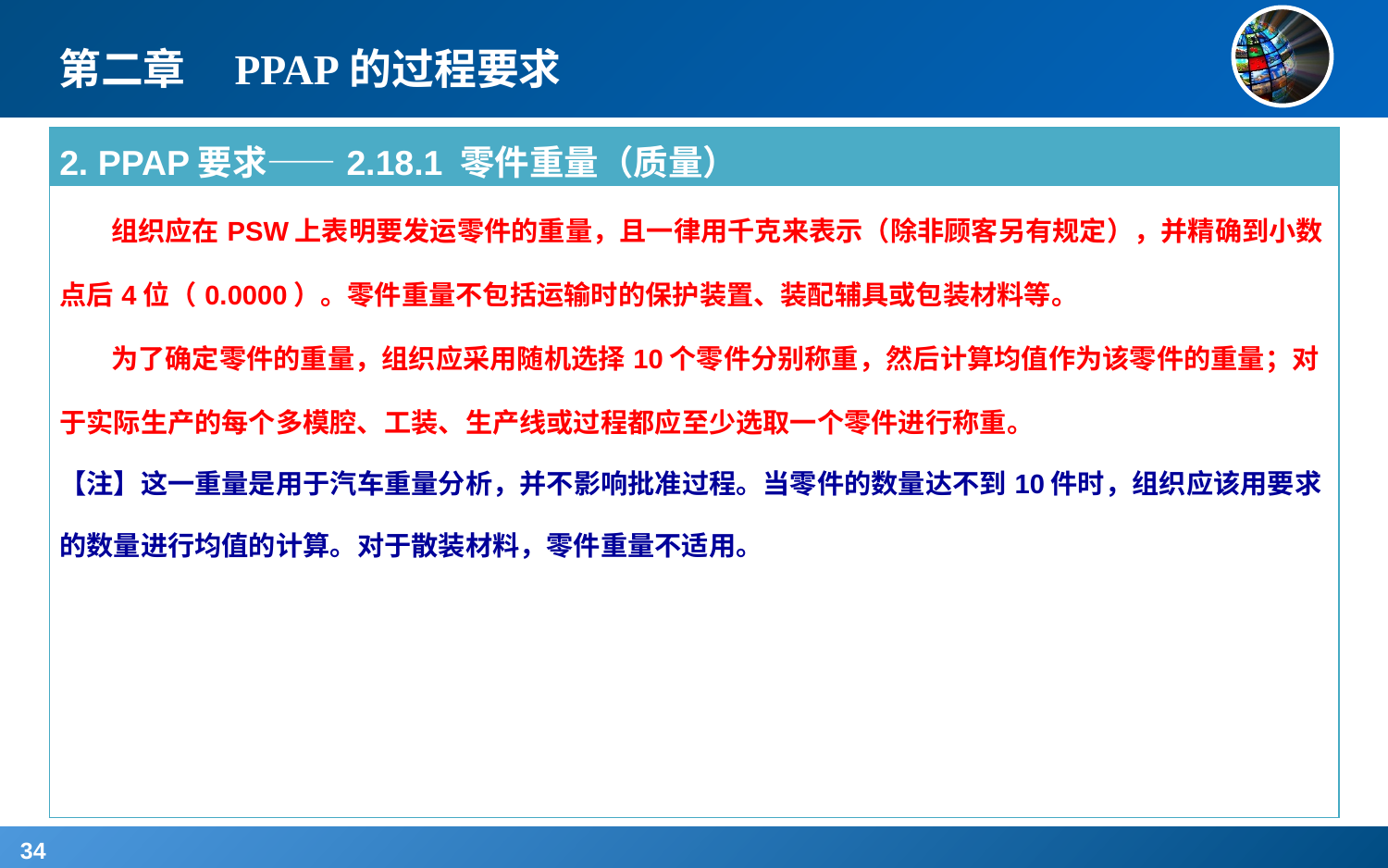

# 第二章    PPAP的过程要求
| 2. PPAP要求——2.18.1 零件重量（质量） |
| --- |
| 组织应在PSW上表明要发运零件的重量，且一律用千克来表示（除非顾客另有规定），并精确到小数点后4位（0.0000）。零件重量不包括运输时的保护装置、装配辅具或包装材料等。 为了确定零件的重量，组织应采用随机选择10个零件分别称重，然后计算均值作为该零件的重量；对于实际生产的每个多模腔、工装、生产线或过程都应至少选取一个零件进行称重。 【注】这一重量是用于汽车重量分析，并不影响批准过程。当零件的数量达不到10件时，组织应该用要求的数量进行均值的计算。对于散装材料，零件重量不适用。 |